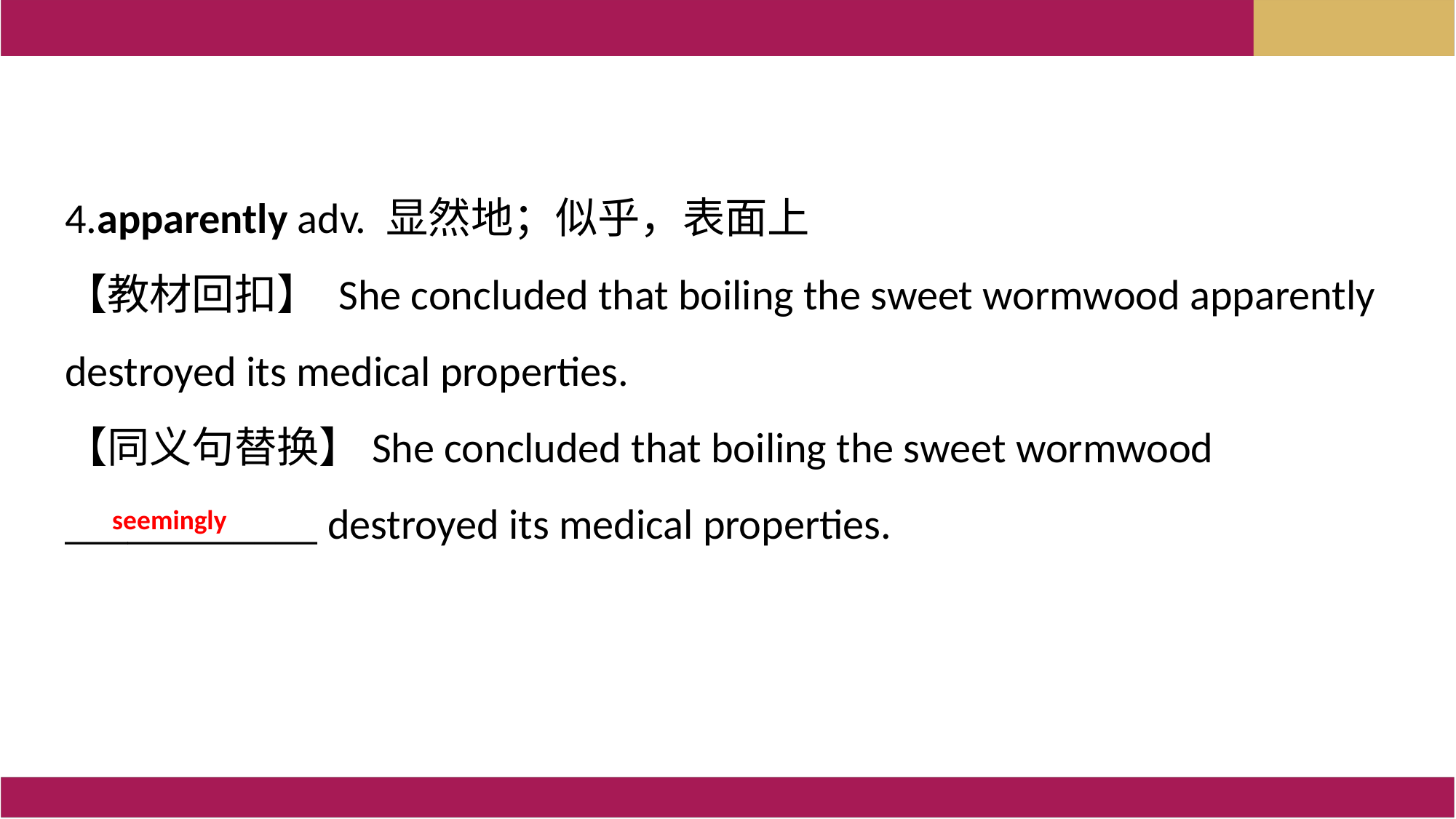

4.apparently adv. 显然地；似乎，表面上
【教材回扣】 She concluded that boiling the sweet wormwood apparently destroyed its medical properties.
【同义句替换】She concluded that boiling the sweet wormwood ____________ destroyed its medical properties.

seemingly